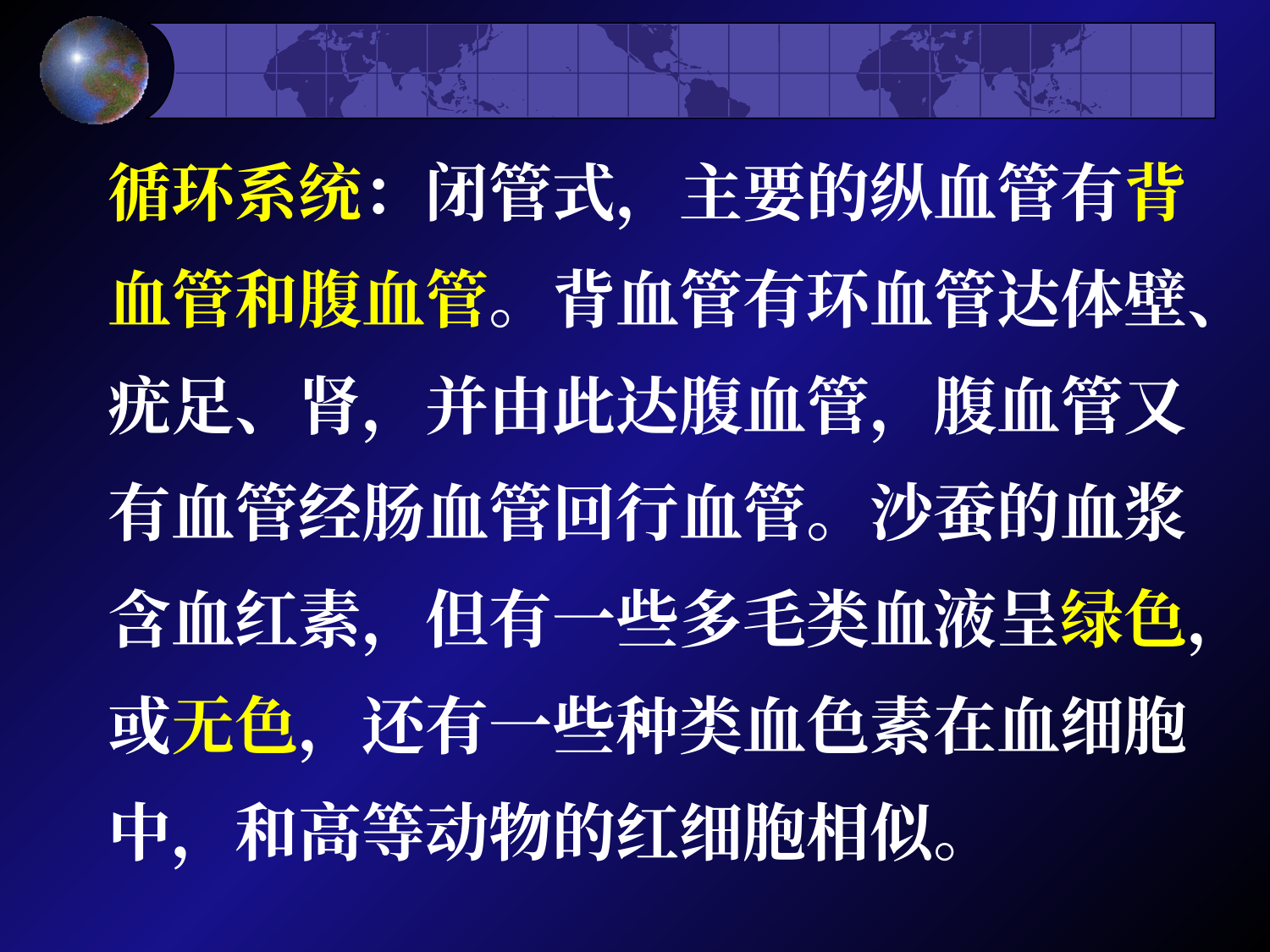

循环系统：闭管式，主要的纵血管有背血管和腹血管。背血管有环血管达体壁、疣足、肾，并由此达腹血管，腹血管又有血管经肠血管回行血管。沙蚕的血浆含血红素，但有一些多毛类血液呈绿色，或无色，还有一些种类血色素在血细胞中，和高等动物的红细胞相似。